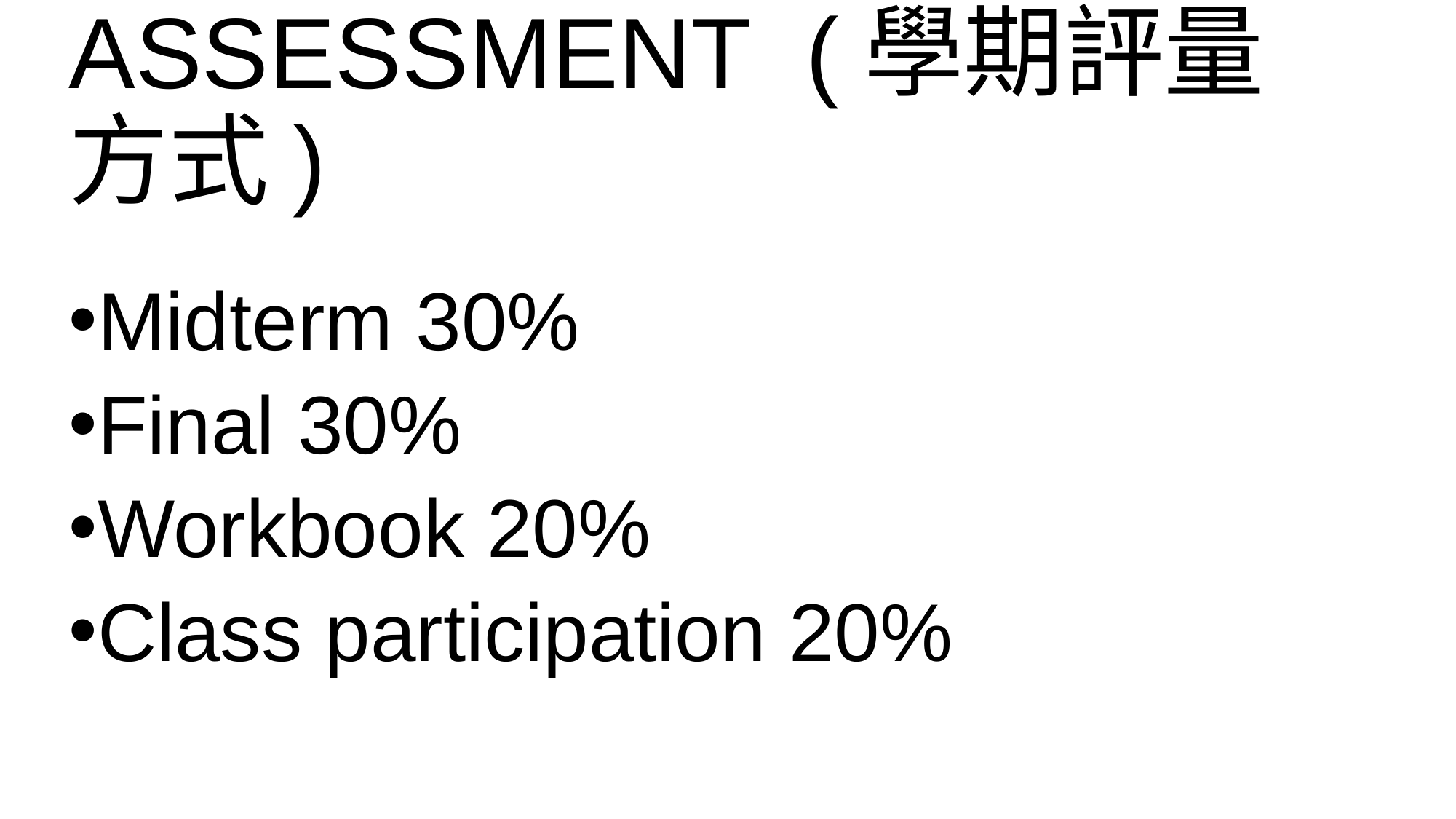

# ASSESSMENT  (學期評量方式)
Midterm 30%
Final 30%
Workbook 20%
Class participation 20%